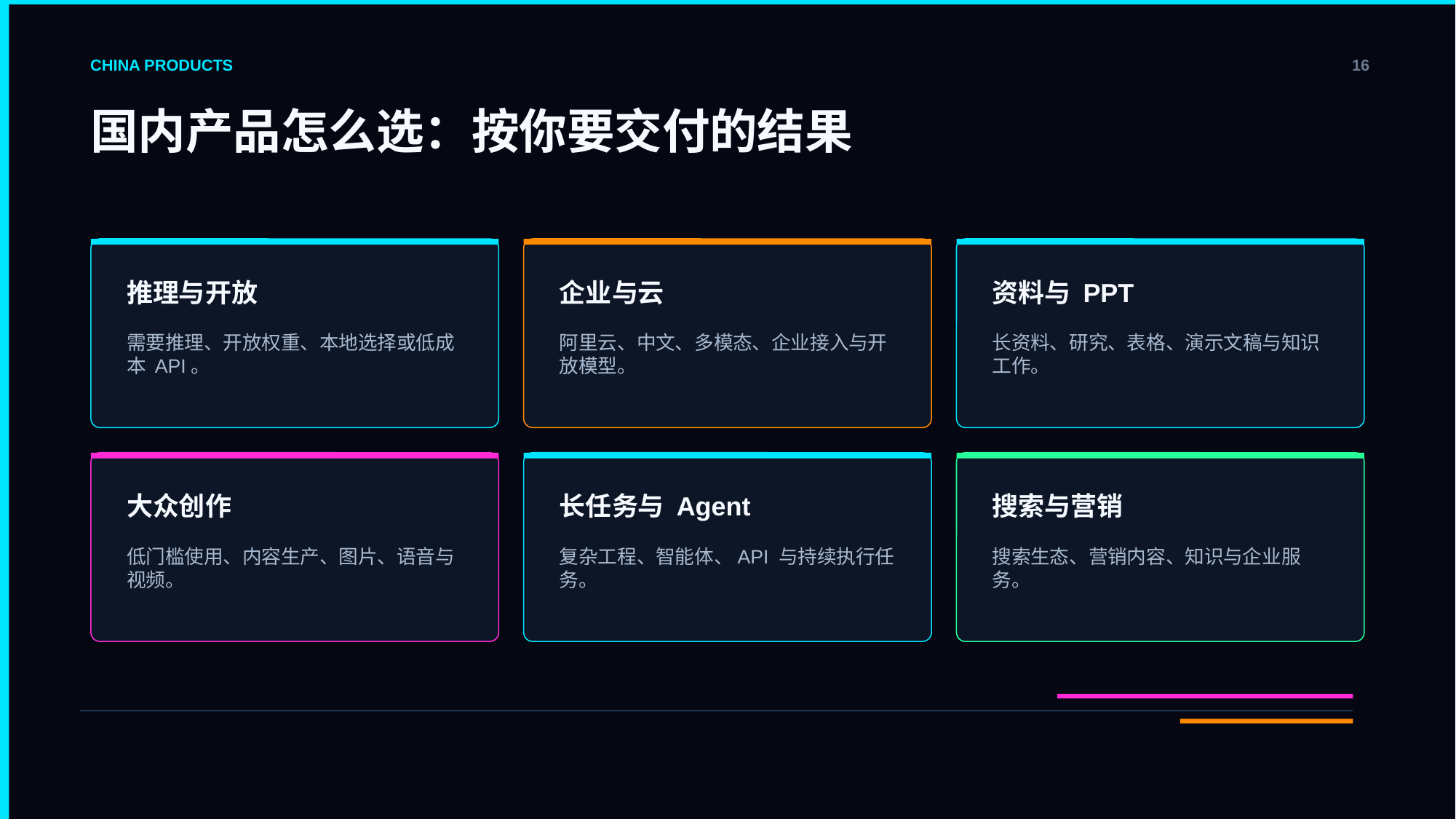

CHINA PRODUCTS
16
国内产品怎么选：按你要交付的结果

推理与开放
企业与云
资料与 PPT
需要推理、开放权重、本地选择或低成本 API。
阿里云、中文、多模态、企业接入与开放模型。
长资料、研究、表格、演示文稿与知识工作。

大众创作
长任务与 Agent
搜索与营销
低门槛使用、内容生产、图片、语音与视频。
复杂工程、智能体、API 与持续执行任务。
搜索生态、营销内容、知识与企业服务。